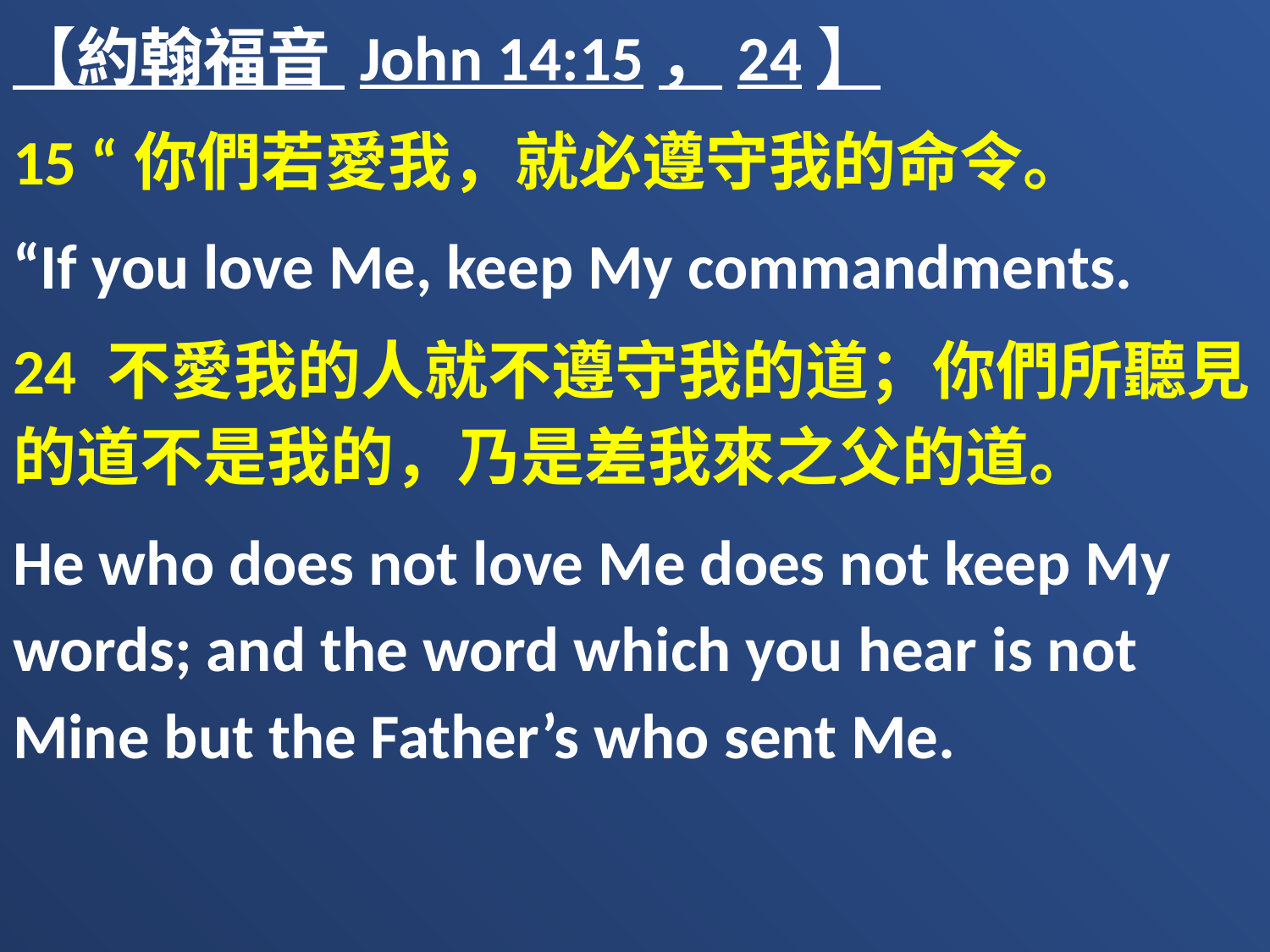

【約翰福音 John 14:15，24】
15 “你們若愛我，就必遵守我的命令。
“If you love Me, keep My commandments.
24 不愛我的人就不遵守我的道；你們所聽見的道不是我的，乃是差我來之父的道。
He who does not love Me does not keep My words; and the word which you hear is not Mine but the Father’s who sent Me.